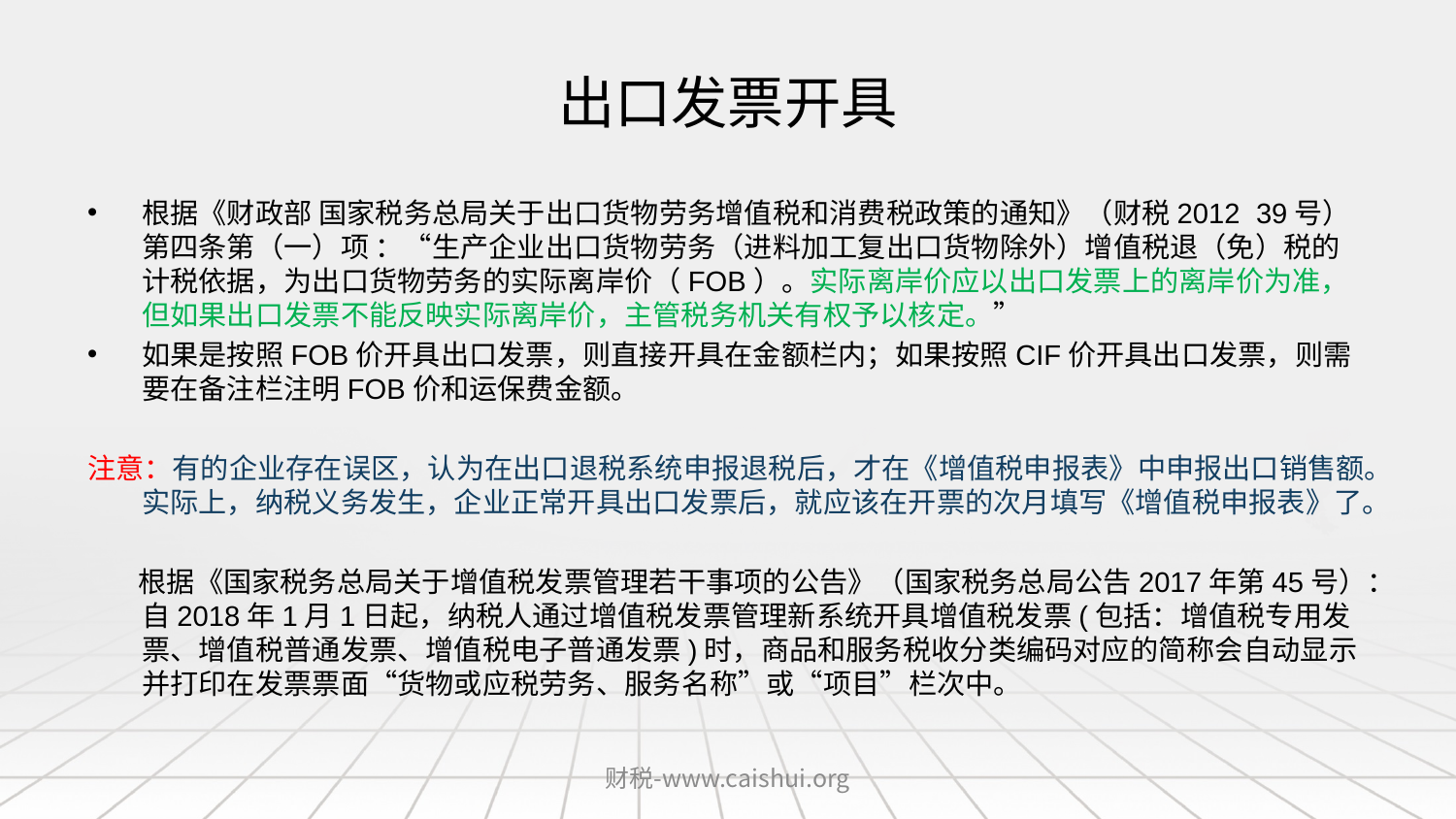

# 出口发票开具

根据《财政部 国家税务总局关于出口货物劳务增值税和消费税政策的通知》（财税2012  39号）第四条第（一）项 ：“生产企业出口货物劳务（进料加工复出口货物除外）增值税退（免）税的计税依据，为出口货物劳务的实际离岸价（FOB）。实际离岸价应以出口发票上的离岸价为准，但如果出口发票不能反映实际离岸价，主管税务机关有权予以核定。”
如果是按照FOB价开具出口发票，则直接开具在金额栏内；如果按照CIF价开具出口发票，则需要在备注栏注明FOB价和运保费金额。

注意：有的企业存在误区，认为在出口退税系统申报退税后，才在《增值税申报表》中申报出口销售额。实际上，纳税义务发生，企业正常开具出口发票后，就应该在开票的次月填写《增值税申报表》了。

       根据《国家税务总局关于增值税发票管理若干事项的公告》（国家税务总局公告2017年第45号）：自2018年1月1日起，纳税人通过增值税发票管理新系统开具增值税发票(包括：增值税专用发票、增值税普通发票、增值税电子普通发票)时，商品和服务税收分类编码对应的简称会自动显示并打印在发票票面“货物或应税劳务、服务名称”或“项目”栏次中。

财税-www.caishui.org